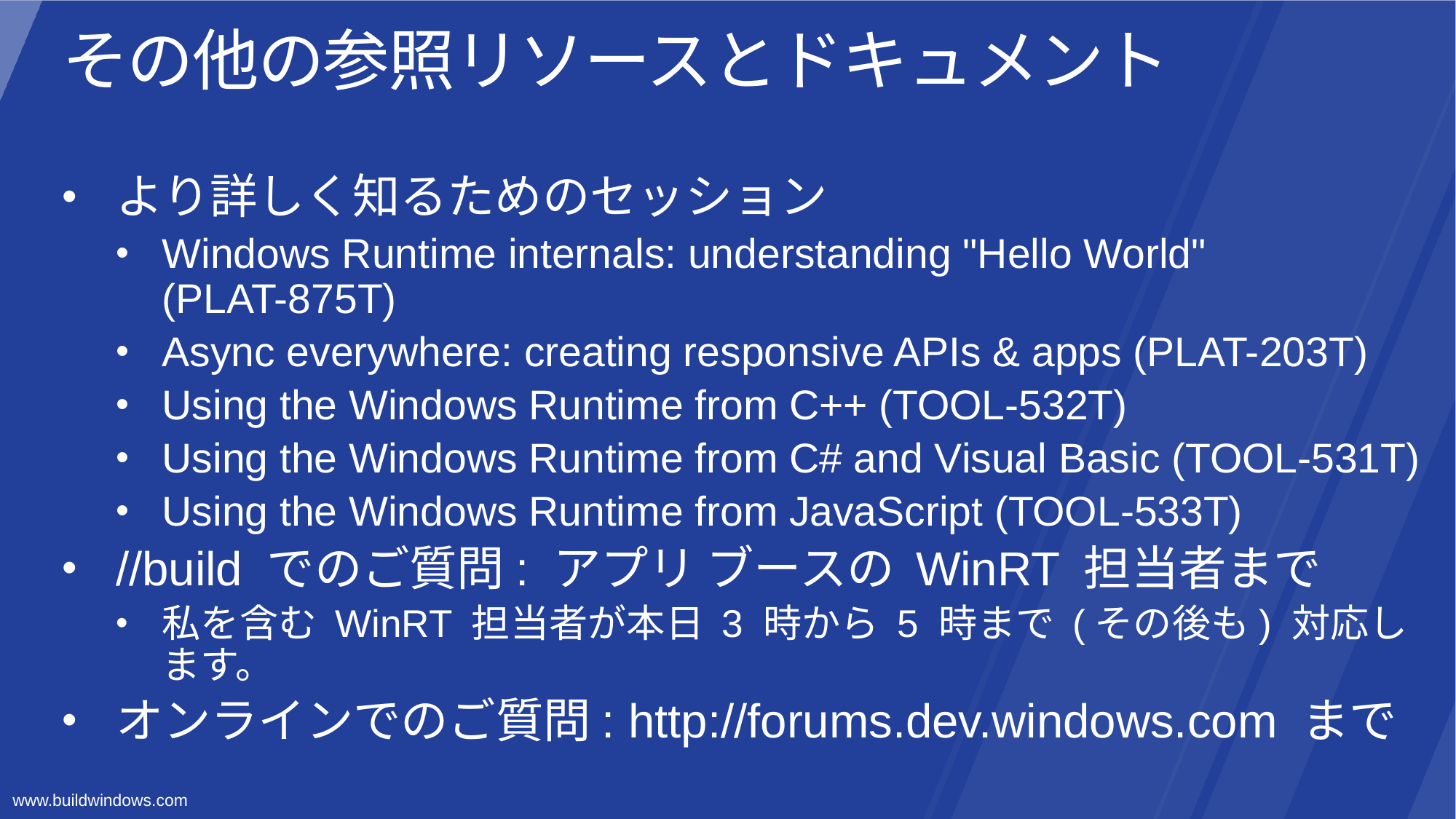

# その他の参照リソースとドキュメント
より詳しく知るためのセッション
Windows Runtime internals: understanding "Hello World"
(PLAT-875T)
Async everywhere: creating responsive APIs & apps (PLAT-203T)
Using the Windows Runtime from C++ (TOOL-532T)
Using the Windows Runtime from C# and Visual Basic (TOOL-531T)
Using the Windows Runtime from JavaScript (TOOL-533T)
//build でのご質問: アプリ ブースの WinRT 担当者まで
私を含む WinRT 担当者が本日 3 時から 5 時まで (その後も) 対応します。
オンラインでのご質問: http://forums.dev.windows.com まで